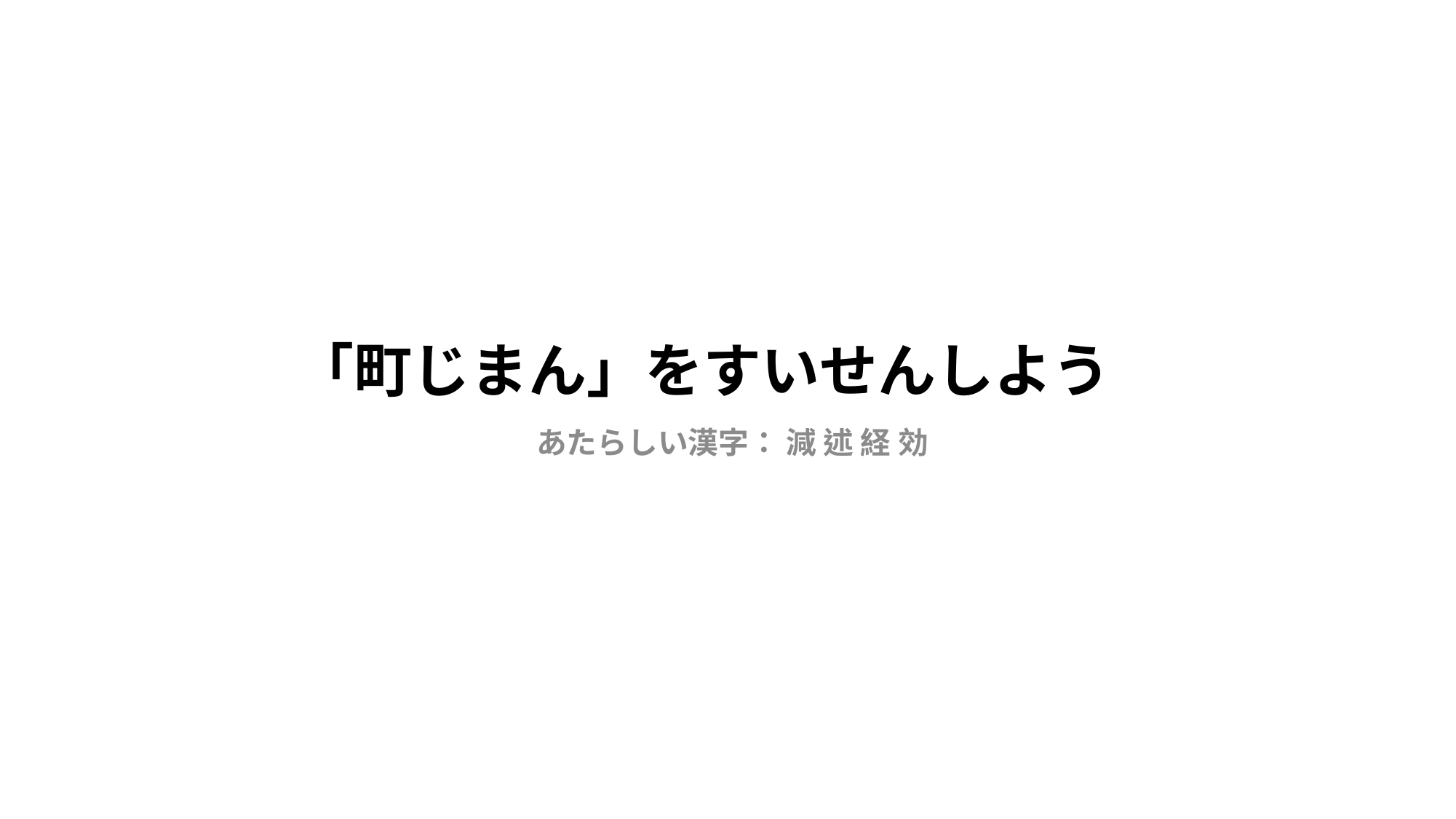

# 「町じまん」をすいせんしよう
あたらしい漢字： 減 述 経 効